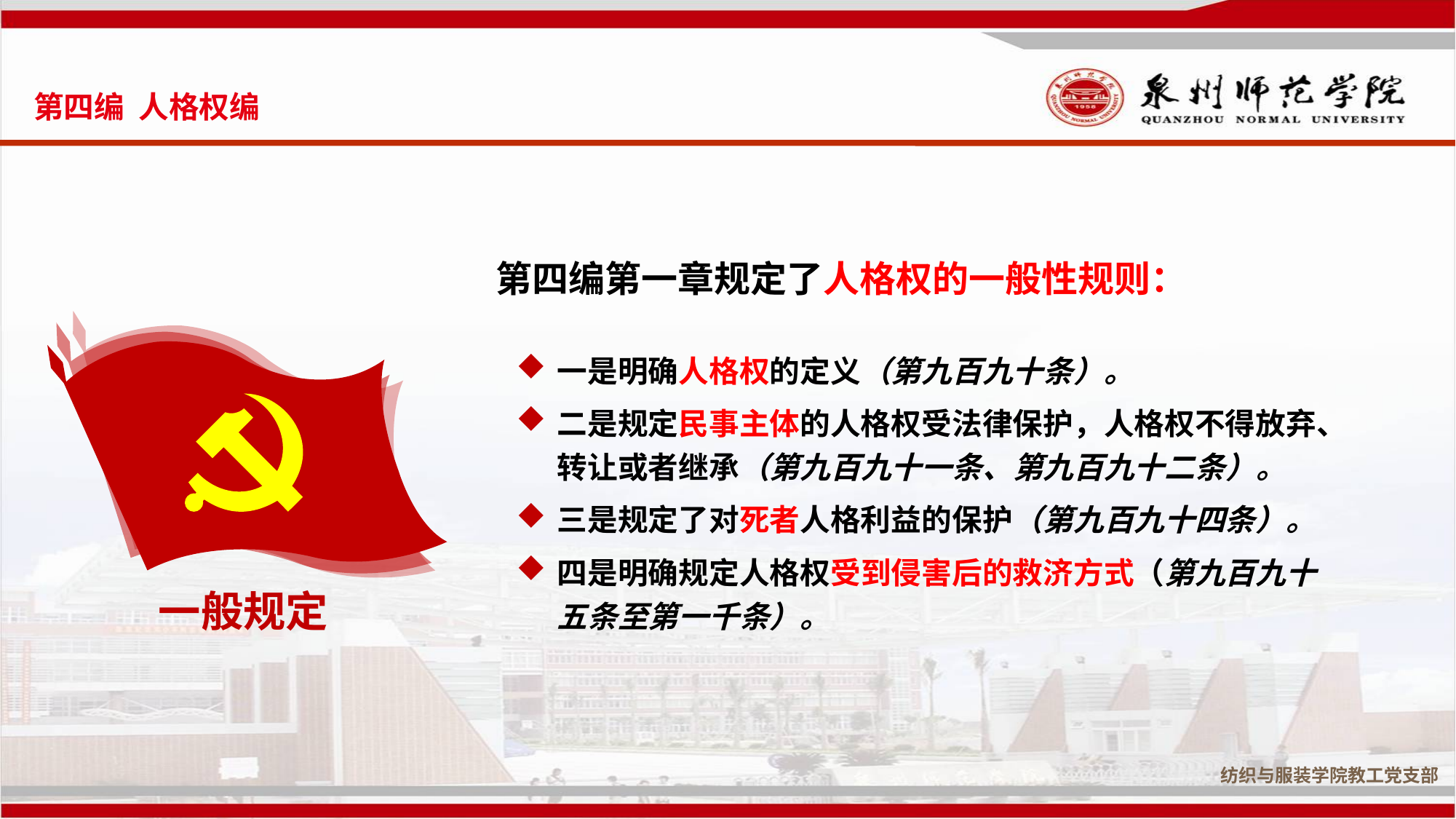

第四编  人格权编
第四编第一章规定了人格权的一般性规则：

一般规定
一是明确人格权的定义（第九百九十条）。
二是规定民事主体的人格权受法律保护，人格权不得放弃、转让或者继承（第九百九十一条、第九百九十二条）。
三是规定了对死者人格利益的保护（第九百九十四条）。
四是明确规定人格权受到侵害后的救济方式（第九百九十五条至第一千条）。
纺织与服装学院教工党支部